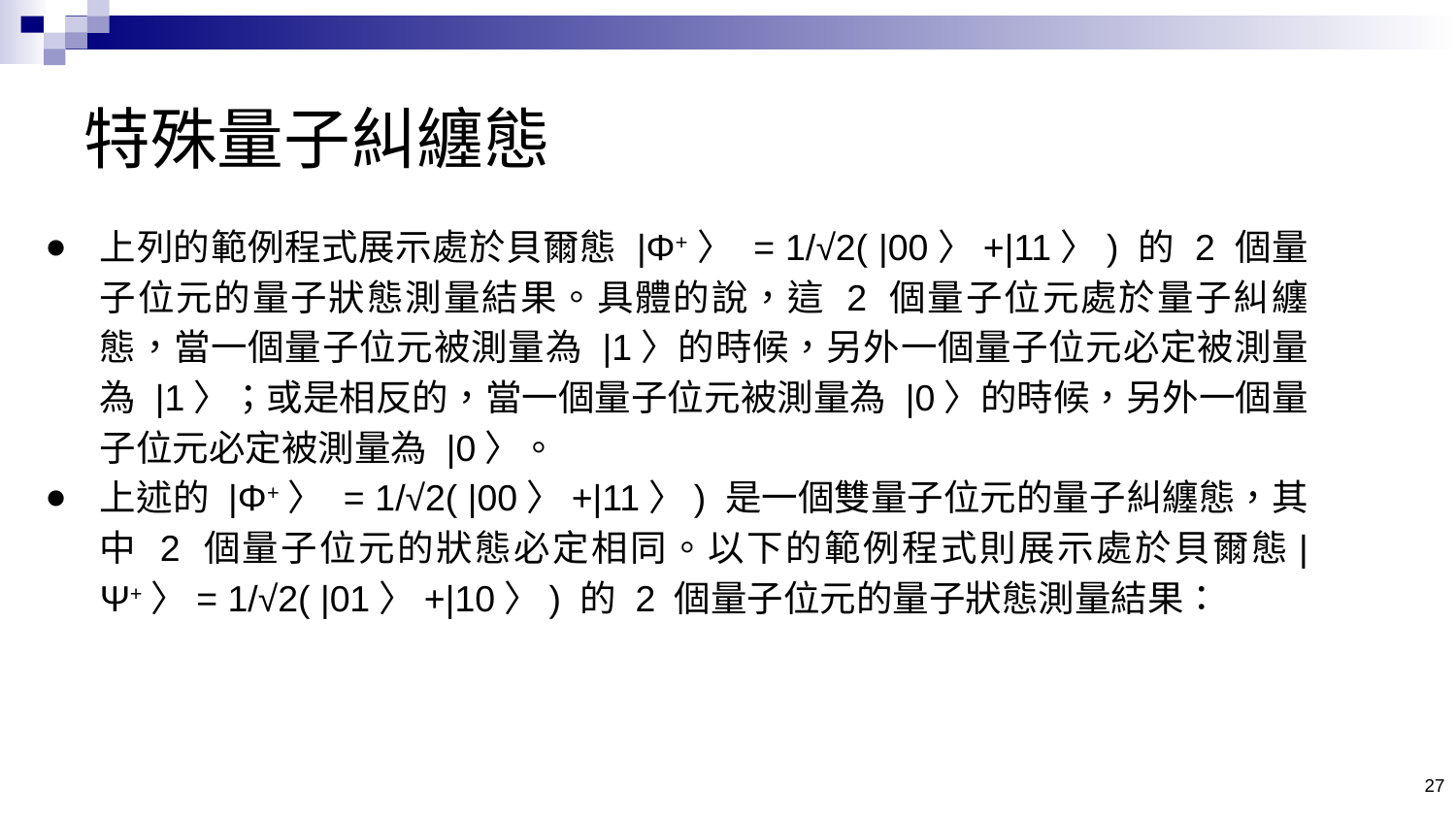

# 特殊量子糾纏態
上列的範例程式展示處於貝爾態 |Φ+〉 = 1/√2( |00〉+|11〉) 的 2 個量子位元的量子狀態測量結果。具體的說，這 2 個量子位元處於量子糾纏態，當一個量子位元被測量為 |1〉的時候，另外一個量子位元必定被測量為 |1〉；或是相反的，當一個量子位元被測量為 |0〉的時候，另外一個量子位元必定被測量為 |0〉。
上述的 |Φ+〉 = 1/√2( |00〉+|11〉) 是一個雙量子位元的量子糾纏態，其中 2 個量子位元的狀態必定相同。以下的範例程式則展示處於貝爾態|Ψ+〉= 1/√2( |01〉+|10〉) 的 2 個量子位元的量子狀態測量結果：
27